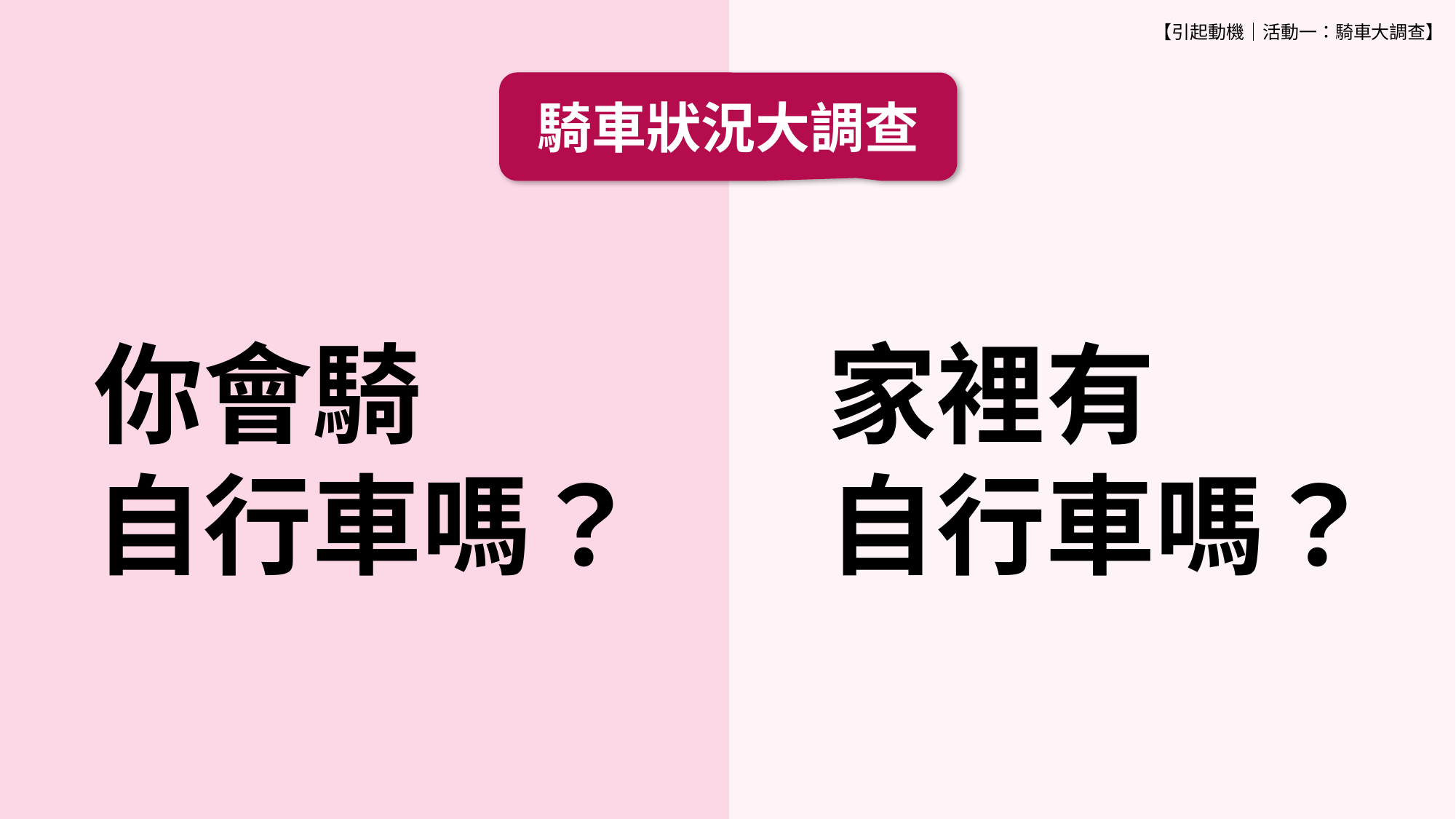

【引起動機│活動一：騎車大調查】
騎車狀況大調查
你會騎
自行車嗎？
家裡有
自行車嗎？